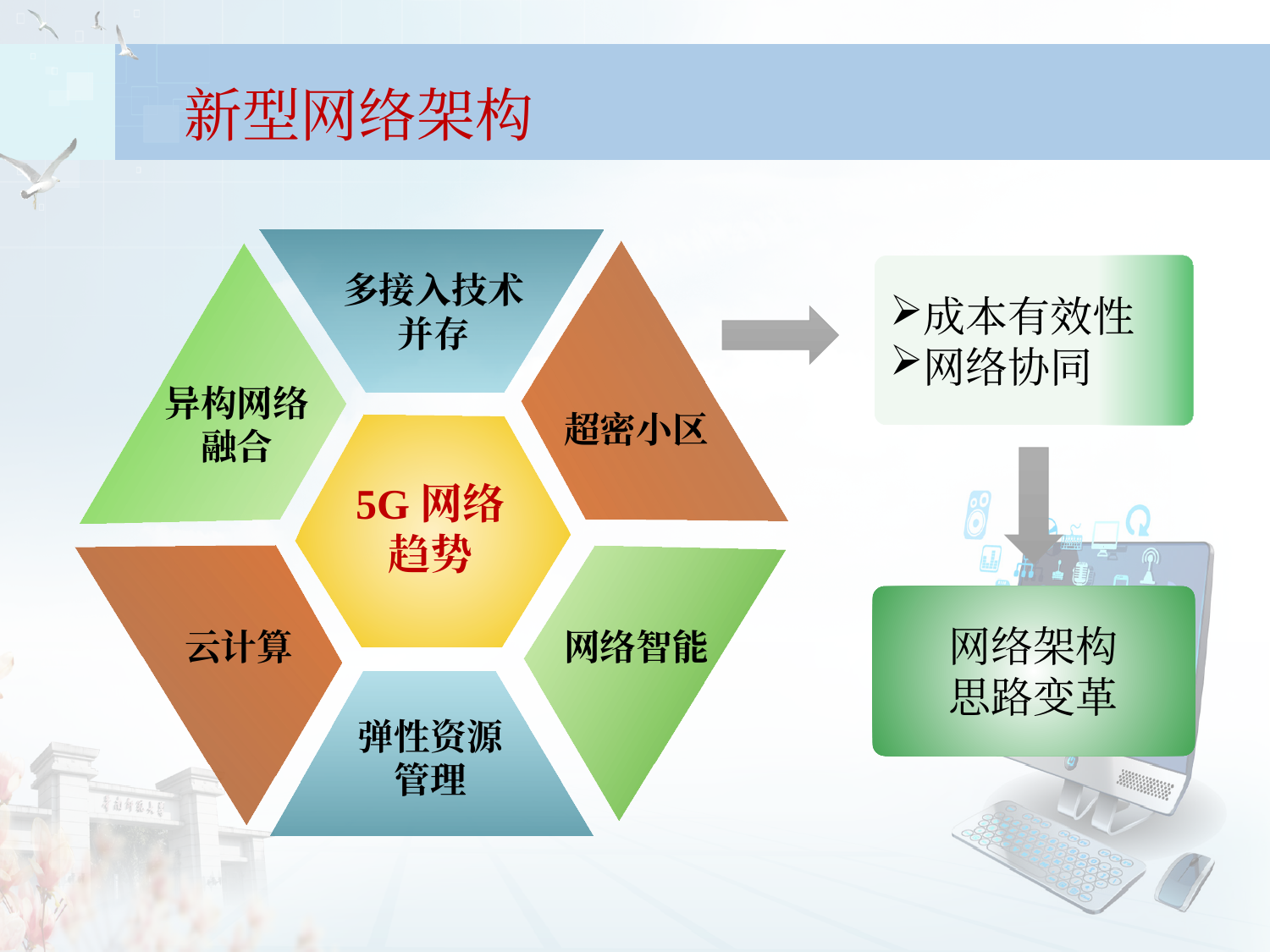

# 新型网络架构

多接入技术
并存
异构网络
融合
超密小区

5G网络
趋势

云计算
网络智能

弹性资源
管理

成本有效性
网络协同

网络架构
思路变革